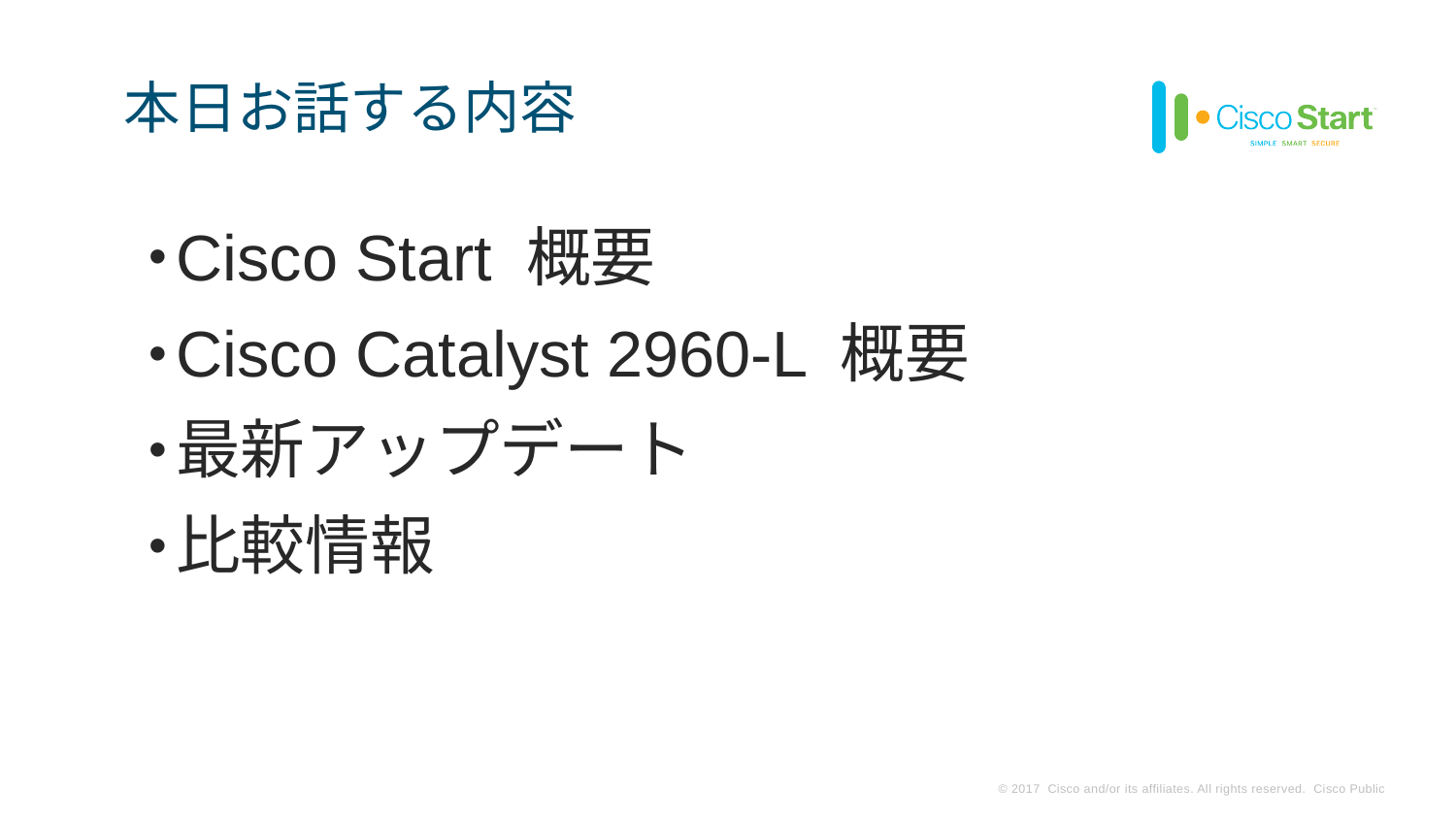

# 本日お話する内容
Cisco Start 概要
Cisco Catalyst 2960-L 概要
最新アップデート
比較情報